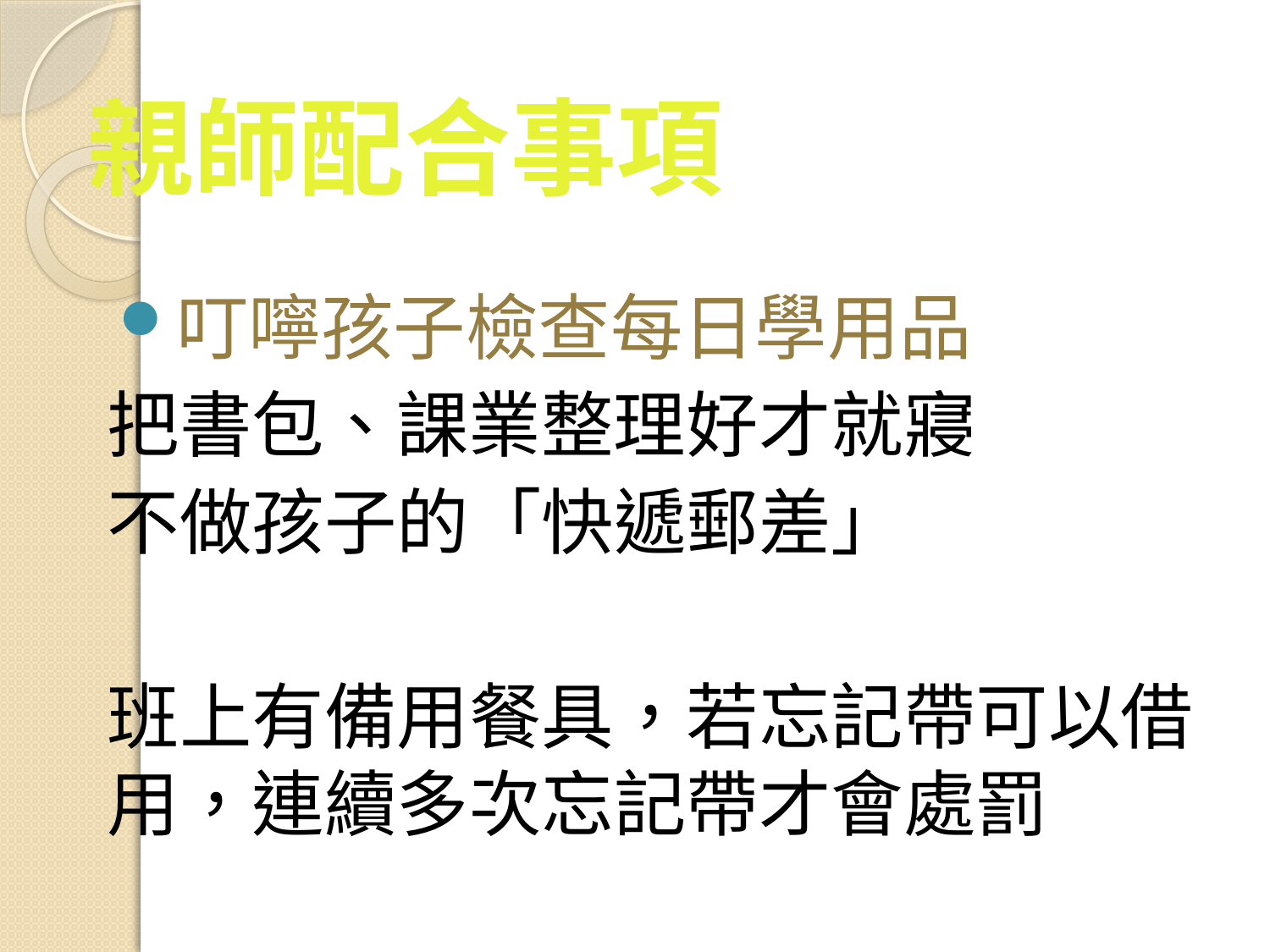

# 親師配合事項
叮嚀孩子檢查每日學用品
把書包、課業整理好才就寢
不做孩子的「快遞郵差」

班上有備用餐具，若忘記帶可以借用，連續多次忘記帶才會處罰